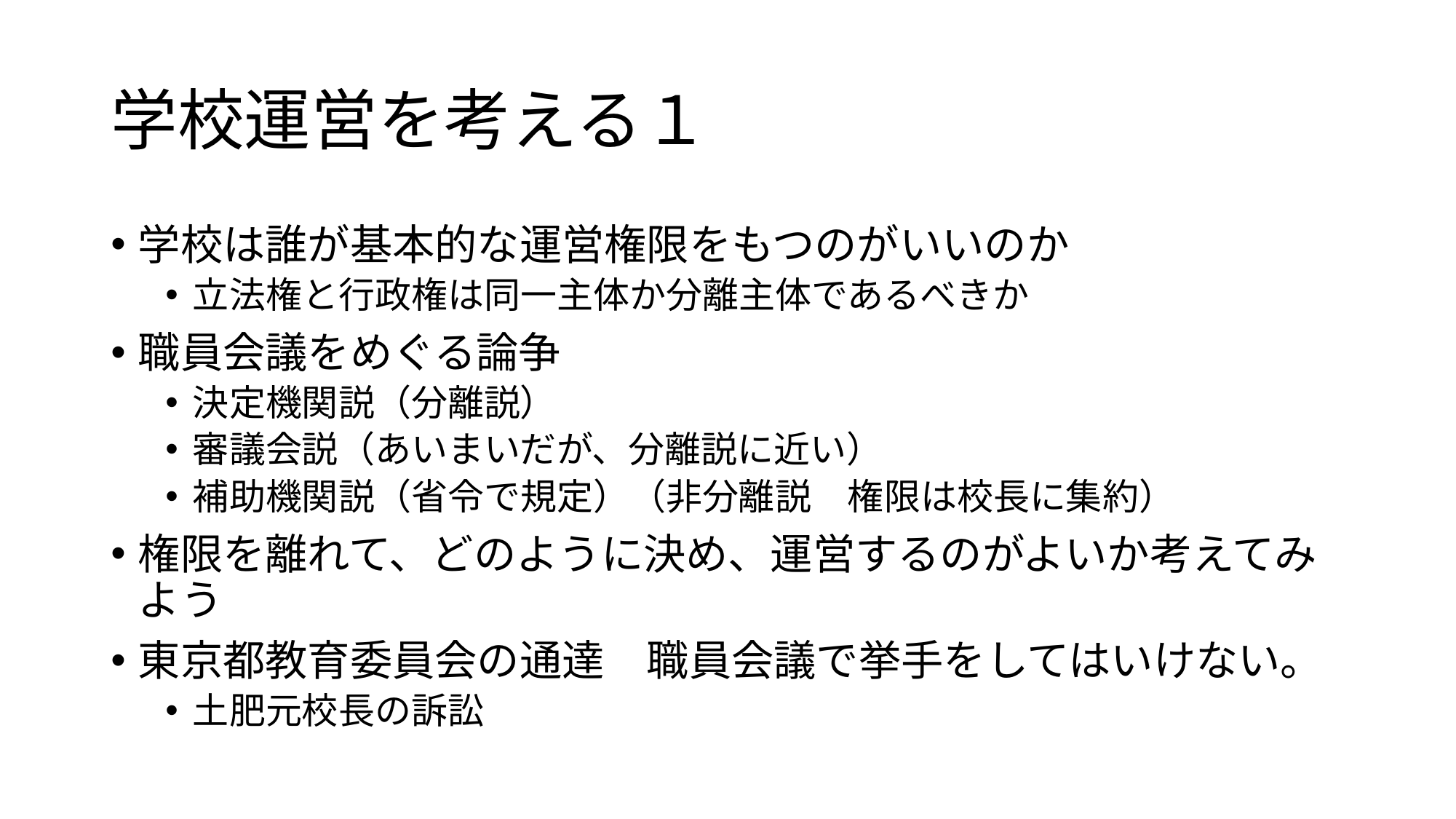

# 学校運営を考える１
学校は誰が基本的な運営権限をもつのがいいのか
立法権と行政権は同一主体か分離主体であるべきか
職員会議をめぐる論争
決定機関説（分離説）
審議会説（あいまいだが、分離説に近い）
補助機関説（省令で規定）（非分離説　権限は校長に集約）
権限を離れて、どのように決め、運営するのがよいか考えてみよう
東京都教育委員会の通達　職員会議で挙手をしてはいけない。
土肥元校長の訴訟